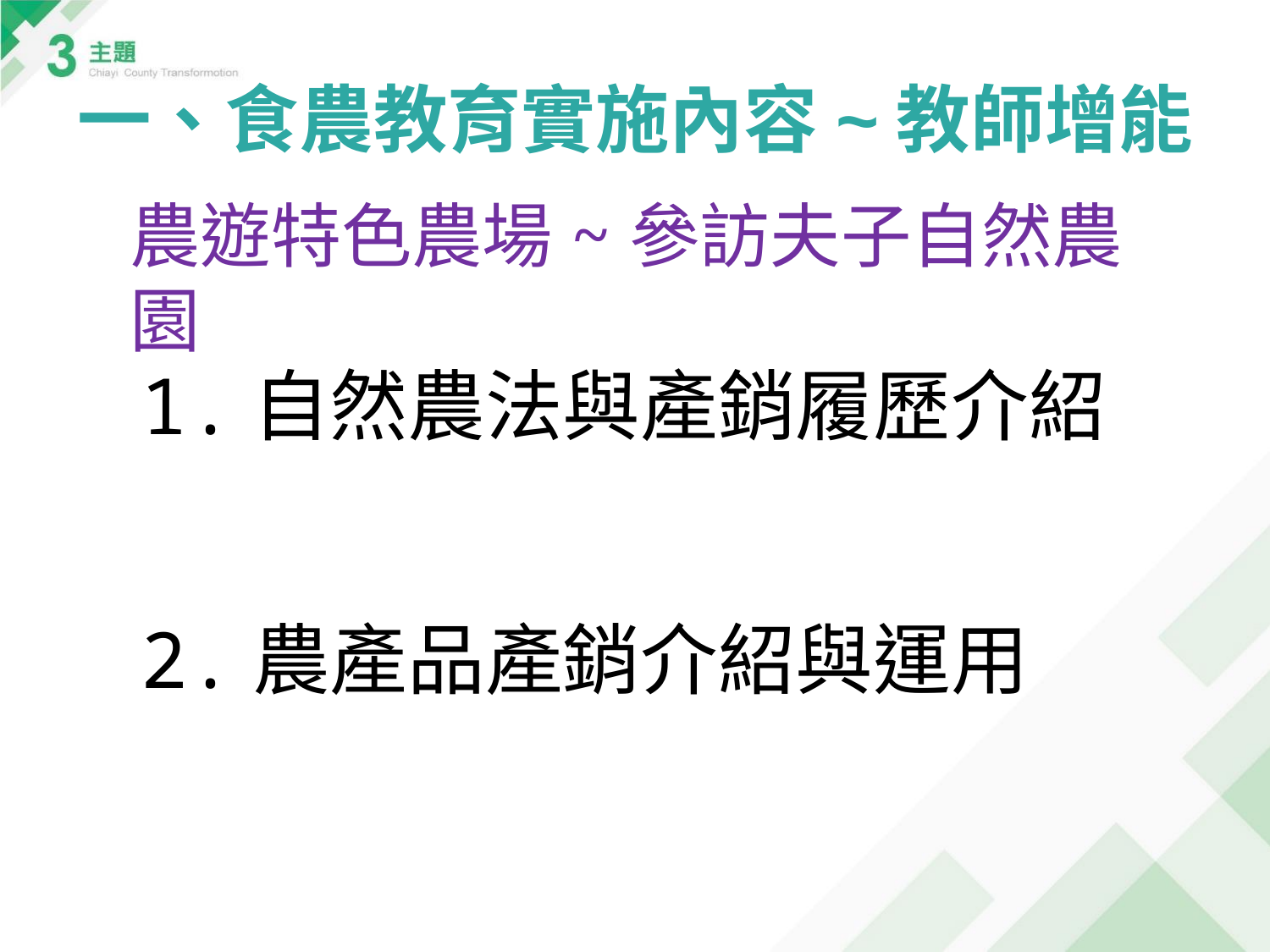

# 一、食農教育實施內容~教師增能
農遊特色農場~參訪夫子自然農園
1.自然農法與產銷履歷介紹

2.農產品產銷介紹與運用